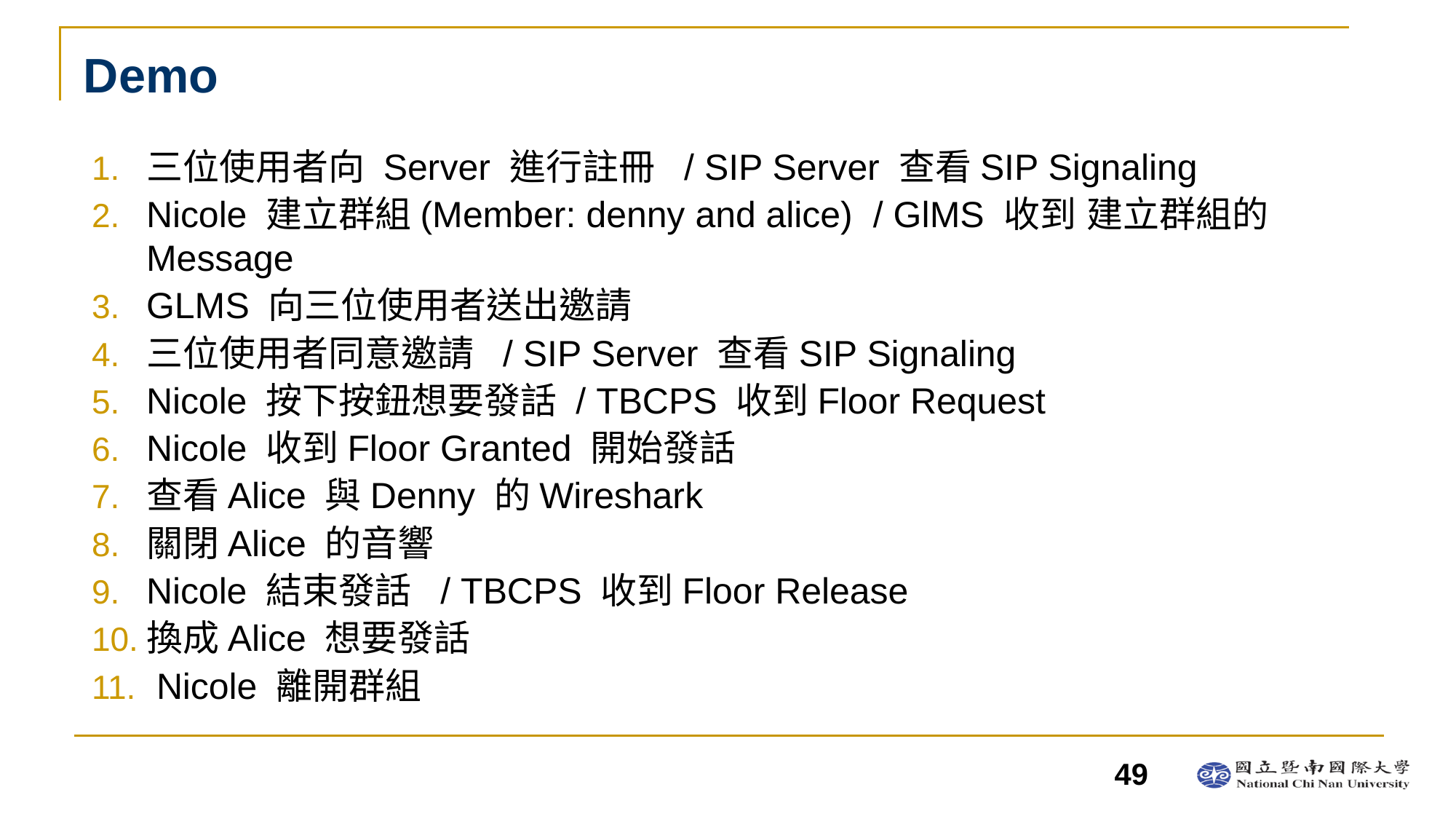

# Demo
三位使用者向 Server 進行註冊  / SIP Server 查看SIP Signaling
Nicole 建立群組(Member: denny and alice)  / GlMS 收到 建立群組的Message
GLMS 向三位使用者送出邀請
三位使用者同意邀請  / SIP Server 查看SIP Signaling
Nicole 按下按鈕想要發話 / TBCPS 收到Floor Request
Nicole 收到Floor Granted 開始發話
查看Alice 與Denny 的Wireshark
關閉Alice 的音響
Nicole 結束發話  / TBCPS 收到Floor Release
換成Alice 想要發話
 Nicole 離開群組